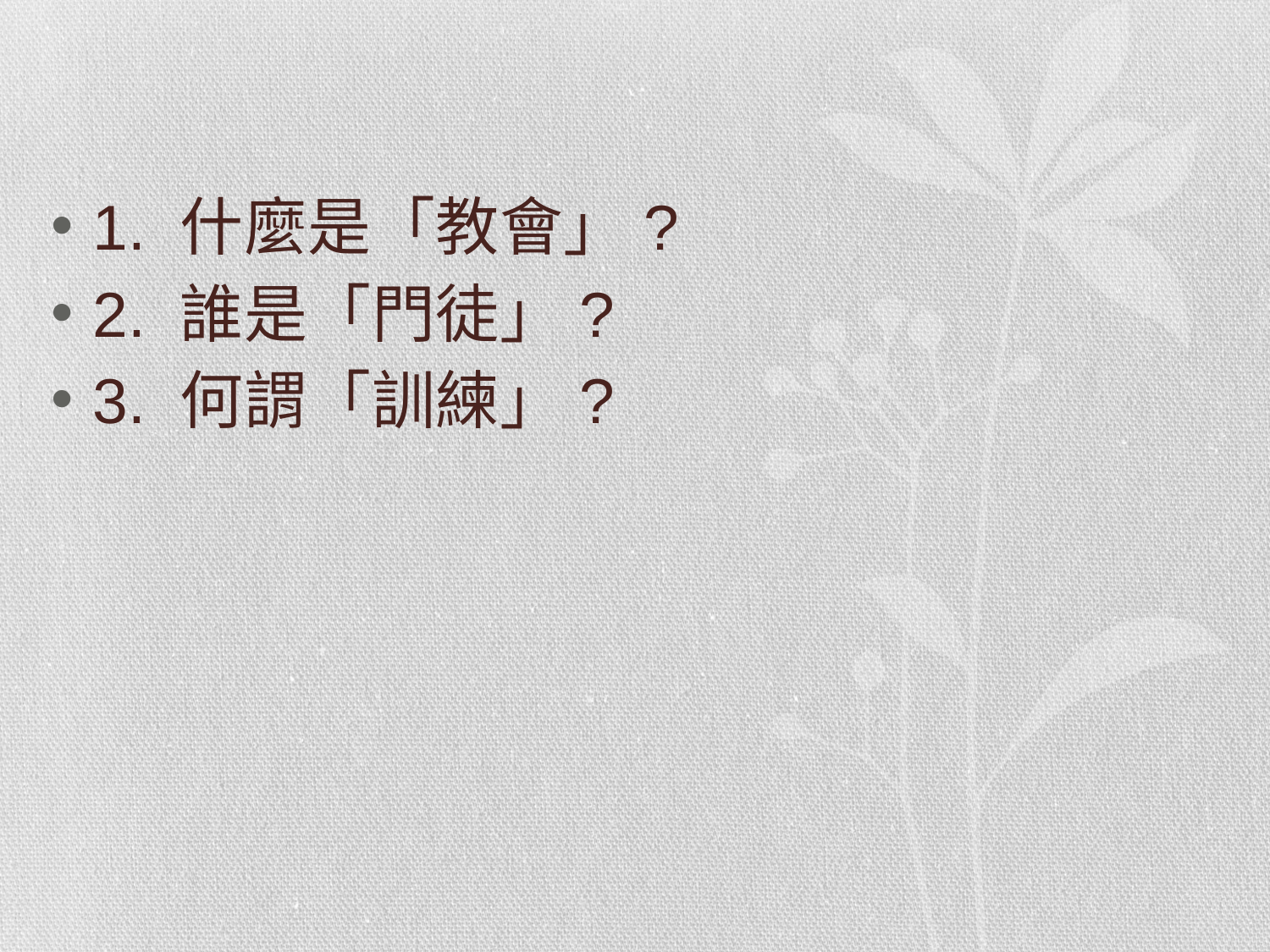

#
 1. 什麼是「教會」?
 2. 誰是「門徒」?
 3. 何謂「訓練」?